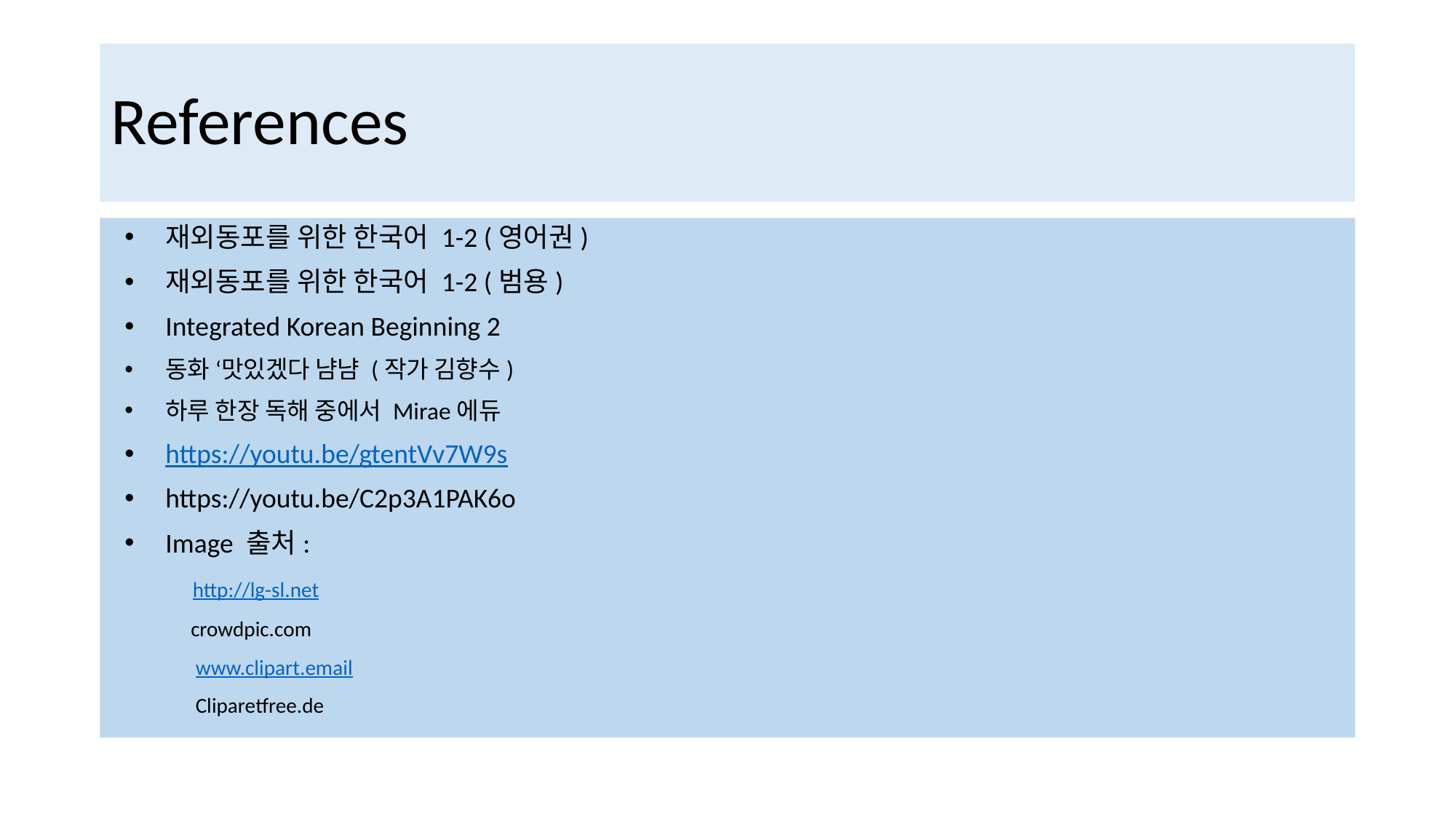

# References
재외동포를 위한 한국어 1-2 (영어권)
재외동포를 위한 한국어 1-2 (범용)
Integrated Korean Beginning 2
동화 ‘맛있겠다 냠냠 (작가 김향수)
하루 한장 독해 중에서 Mirae에듀
https://youtu.be/gtentVv7W9s
https://youtu.be/C2p3A1PAK6o
Image 출처:
           http://lg-sl.net
              crowdpic.com
               www.clipart.email
               Cliparetfree.de